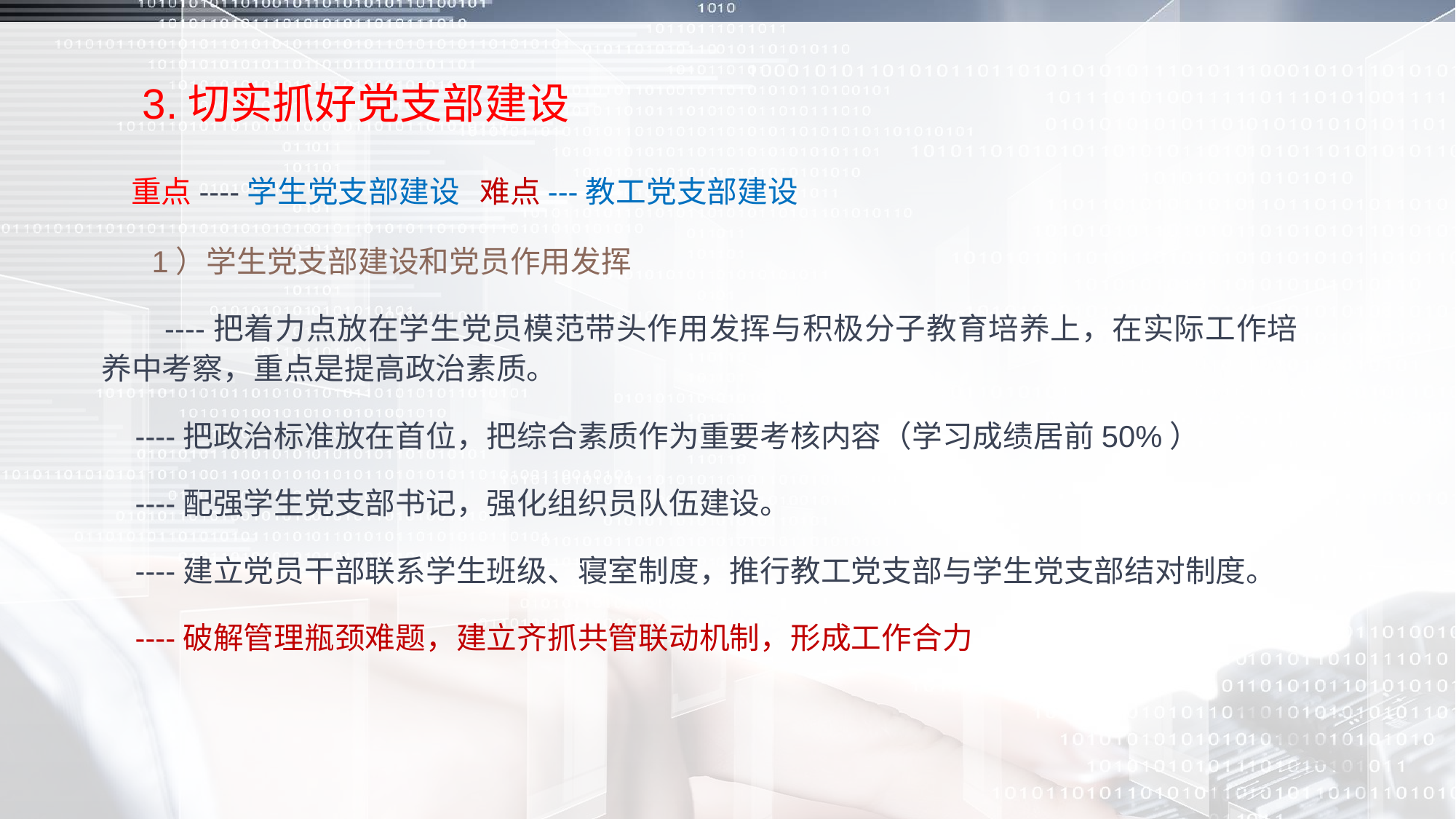

3.切实抓好党支部建设
  重点----学生党支部建设   难点---教工党支部建设
      1）学生党支部建设和党员作用发挥
       ----把着力点放在学生党员模范带头作用发挥与积极分子教育培养上，在实际工作培养中考察，重点是提高政治素质。
    ----把政治标准放在首位，把综合素质作为重要考核内容（学习成绩居前50%）
    ----配强学生党支部书记，强化组织员队伍建设。
    ----建立党员干部联系学生班级、寝室制度，推行教工党支部与学生党支部结对制度。
    ----破解管理瓶颈难题，建立齐抓共管联动机制，形成工作合力